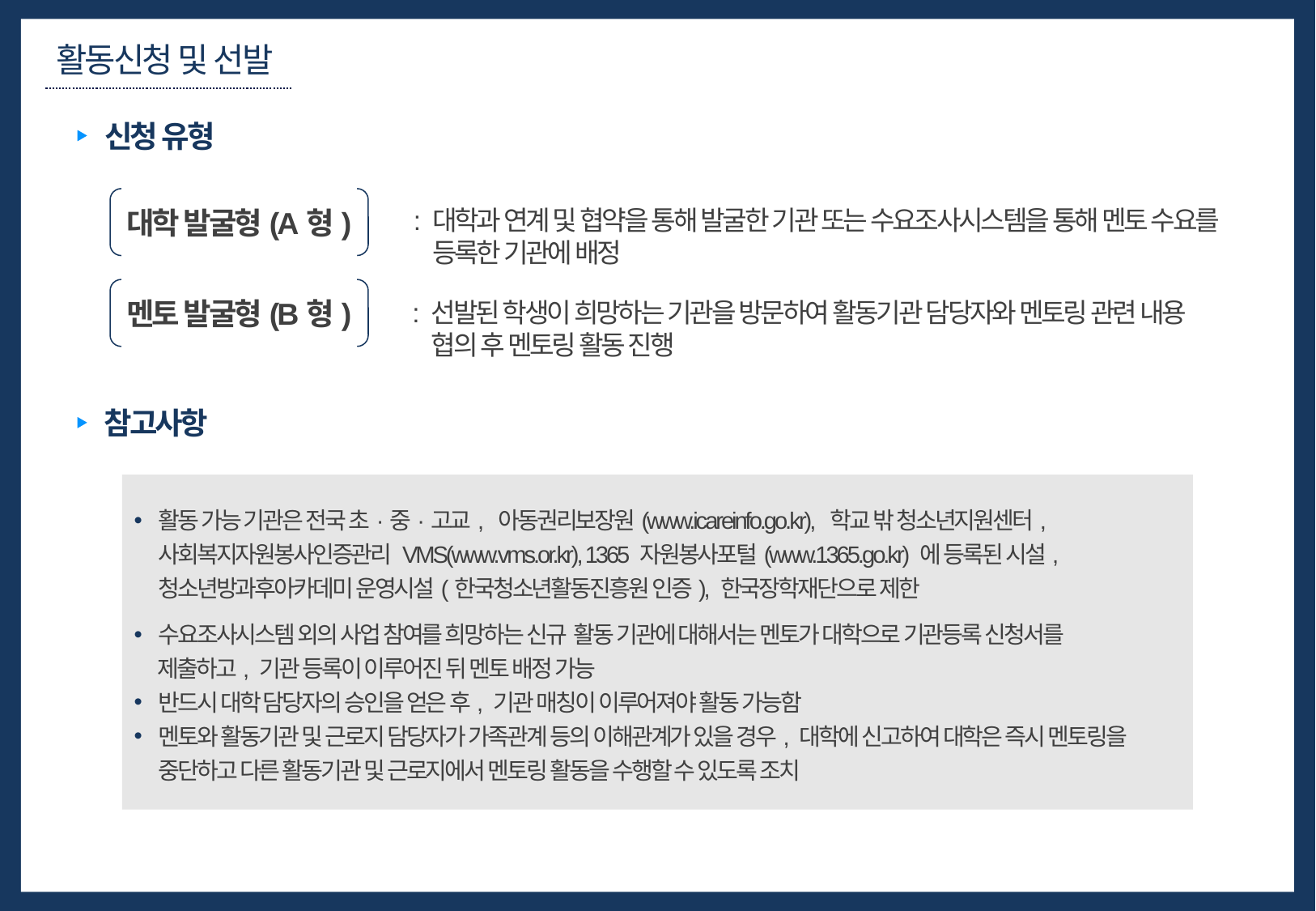

활동신청 및 선발
신청 유형

대학 발굴형(A형)
: 대학과 연계 및 협약을 통해 발굴한 기관 또는 수요조사시스템을 통해 멘토 수요를
  등록한 기관에 배정
멘토 발굴형(B형)
: 선발된 학생이 희망하는 기관을 방문하여 활동기관 담당자와 멘토링 관련 내용
  협의 후 멘토링 활동 진행
참고사항

활동 가능 기관은 전국 초·중·고교,  아동권리보장원(www.icareinfo.go.kr),  학교 밖 청소년지원센터,
사회복지자원봉사인증관리 VMS(www.vms.or.kr), 1365 자원봉사포털(www.1365.go.kr) 에 등록된 시설,
청소년방과후아카데미 운영시설(한국청소년활동진흥원 인증), 한국장학재단으로 제한
수요조사시스템 외의 사업 참여를 희망하는 신규  활동 기관에 대해서는 멘토가 대학으로 기관등록 신청서를
제출하고, 기관 등록이 이루어진 뒤 멘토 배정 가능
반드시 대학 담당자의 승인을 얻은 후, 기관 매칭이 이루어져야 활동 가능함
멘토와 활동기관 및 근로지 담당자가 가족관계 등의 이해관계가 있을 경우, 대학에 신고하여 대학은 즉시 멘토링을 중단하고 다른 활동기관 및 근로지에서 멘토링 활동을 수행할 수 있도록 조치